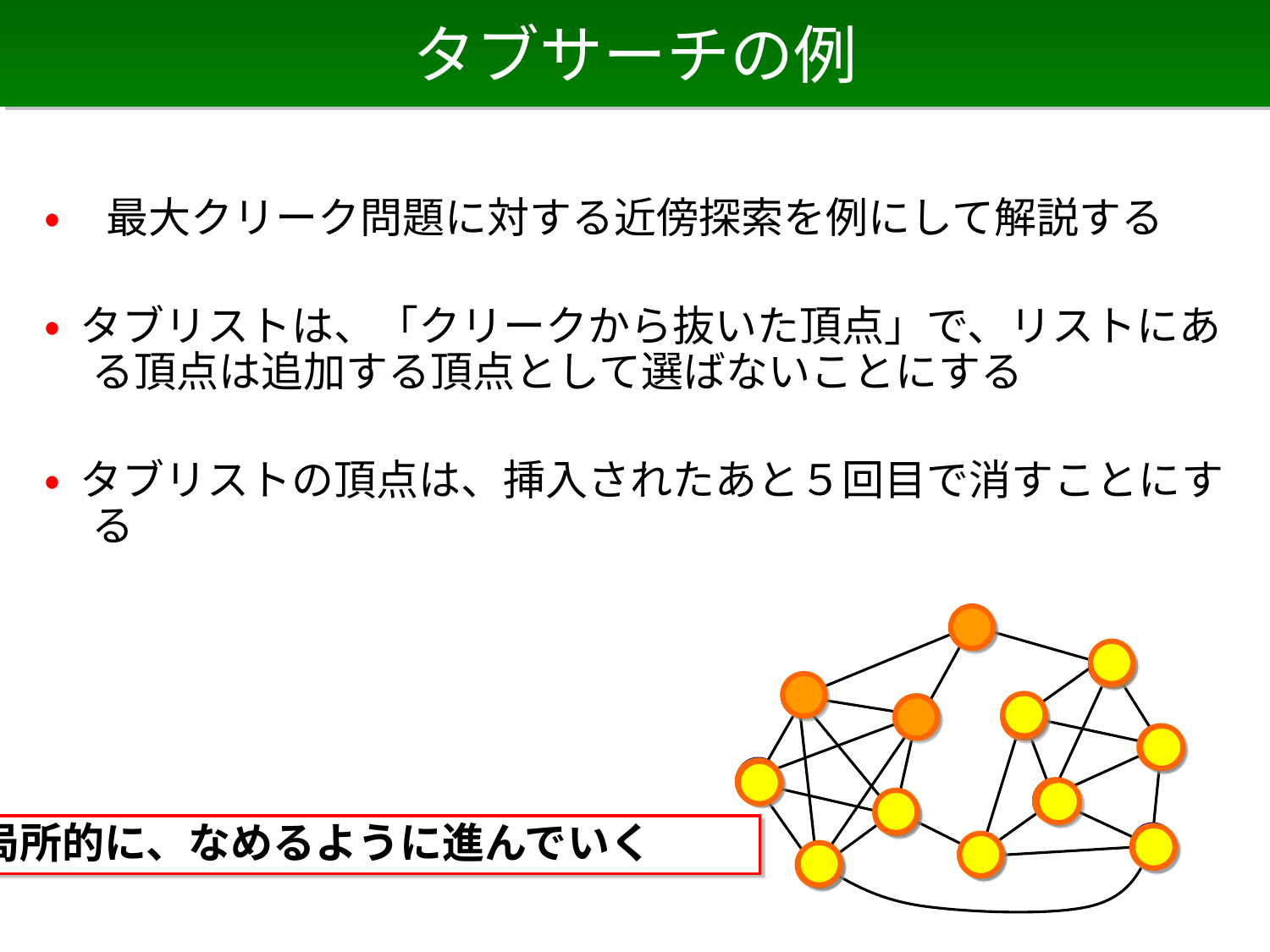

# タブサーチの例
• 最大クリーク問題に対する近傍探索を例にして解説する

• タブリストは、「クリークから抜いた頂点」で、リストにある頂点は追加する頂点として選ばないことにする

• タブリストの頂点は、挿入されたあと５回目で消すことにする

局所的に、なめるように進んでいく